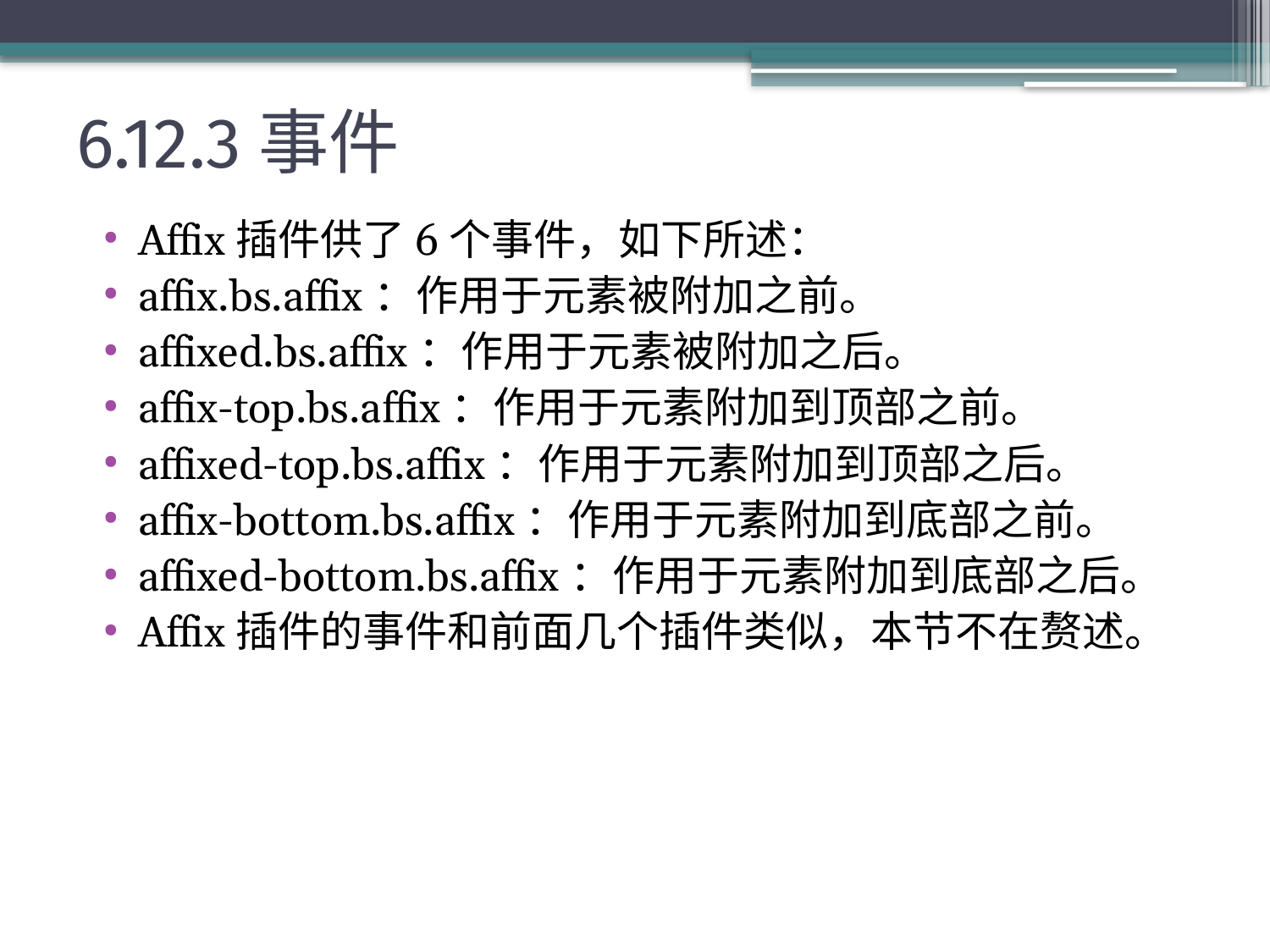

# 6.12.3事件
Affix插件供了6个事件，如下所述：
affix.bs.affix：作用于元素被附加之前。
affixed.bs.affix：作用于元素被附加之后。
affix-top.bs.affix：作用于元素附加到顶部之前。
affixed-top.bs.affix：作用于元素附加到顶部之后。
affix-bottom.bs.affix：作用于元素附加到底部之前。
affixed-bottom.bs.affix：作用于元素附加到底部之后。
Affix插件的事件和前面几个插件类似，本节不在赘述。